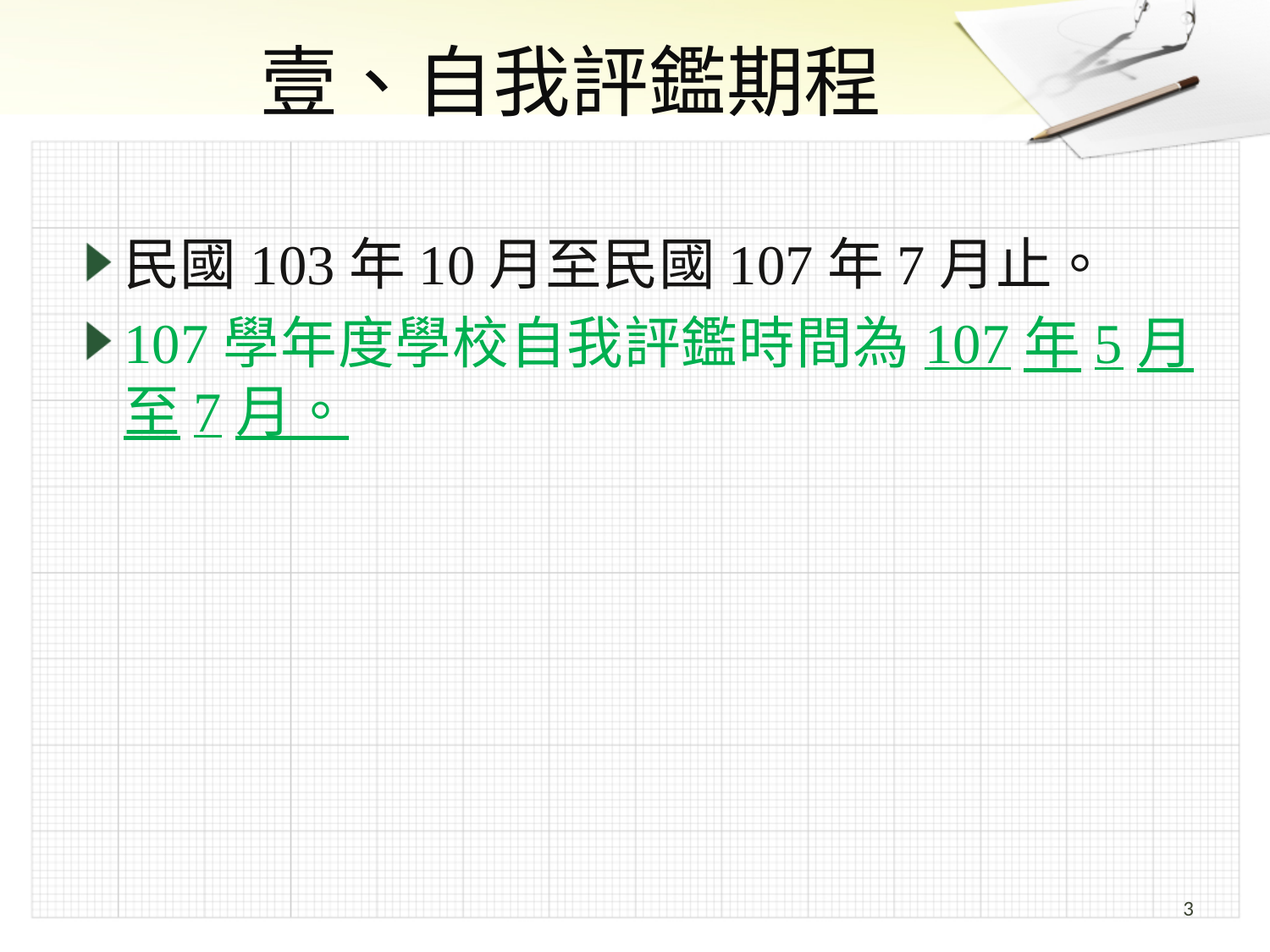

# 壹、自我評鑑期程
民國103年10月至民國107年7月止。
107學年度學校自我評鑑時間為107年5月至7月。
3